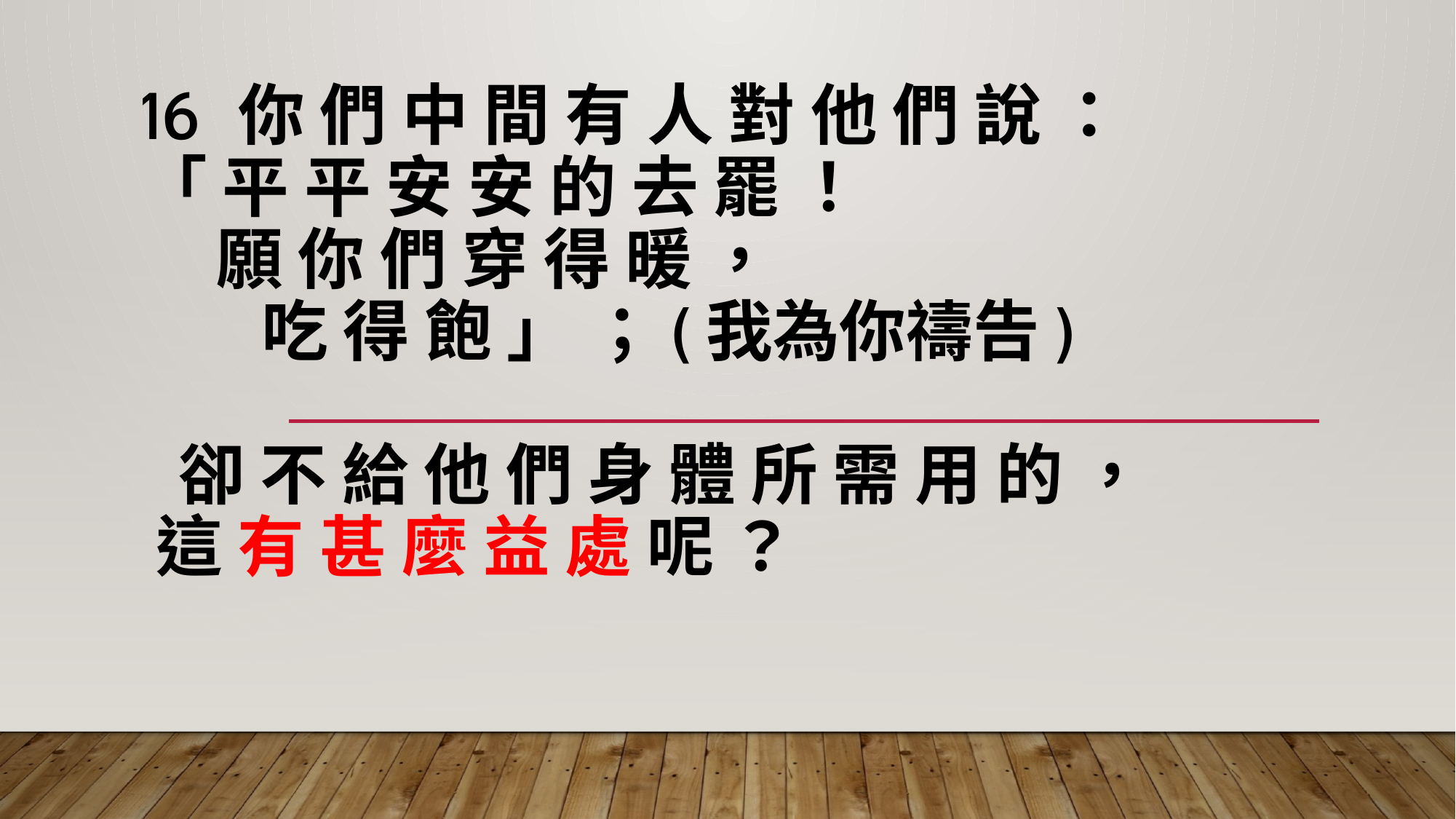

# 16 你 們 中 間 有 人 對 他 們 說 ： 「 平 平 安 安 的 去 罷 ！ 願 你 們 穿 得 暖 ， 吃 得 飽 」 ；(我為你禱告) 卻 不 給 他 們 身 體 所 需 用 的 ， 這 有 甚 麼 益 處 呢 ？